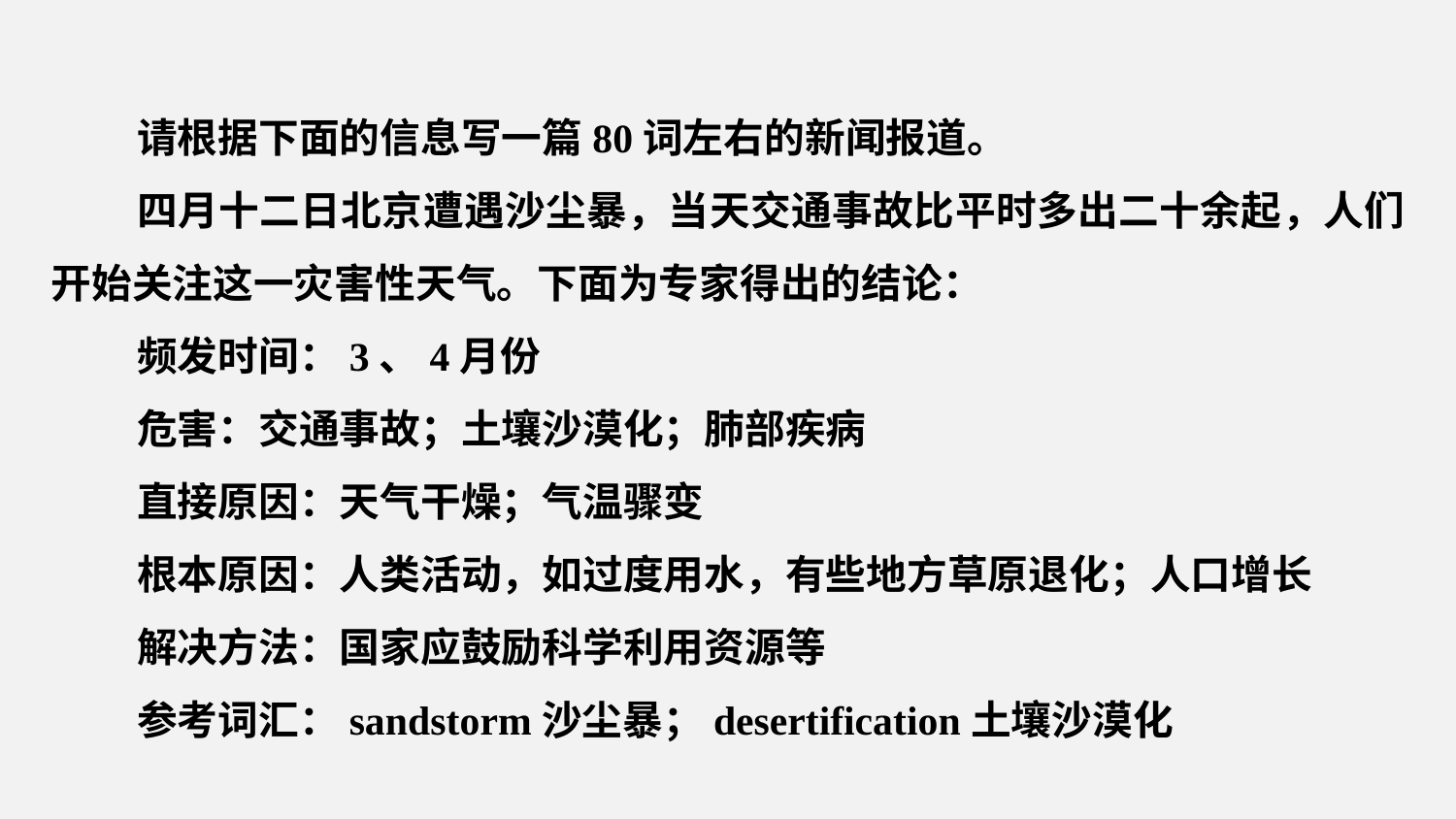

请根据下面的信息写一篇80词左右的新闻报道。
四月十二日北京遭遇沙尘暴，当天交通事故比平时多出二十余起，人们开始关注这一灾害性天气。下面为专家得出的结论：
频发时间：3、4月份
危害：交通事故；土壤沙漠化；肺部疾病
直接原因：天气干燥；气温骤变
根本原因：人类活动，如过度用水，有些地方草原退化；人口增长
解决方法：国家应鼓励科学利用资源等
参考词汇：sandstorm沙尘暴；desertification土壤沙漠化